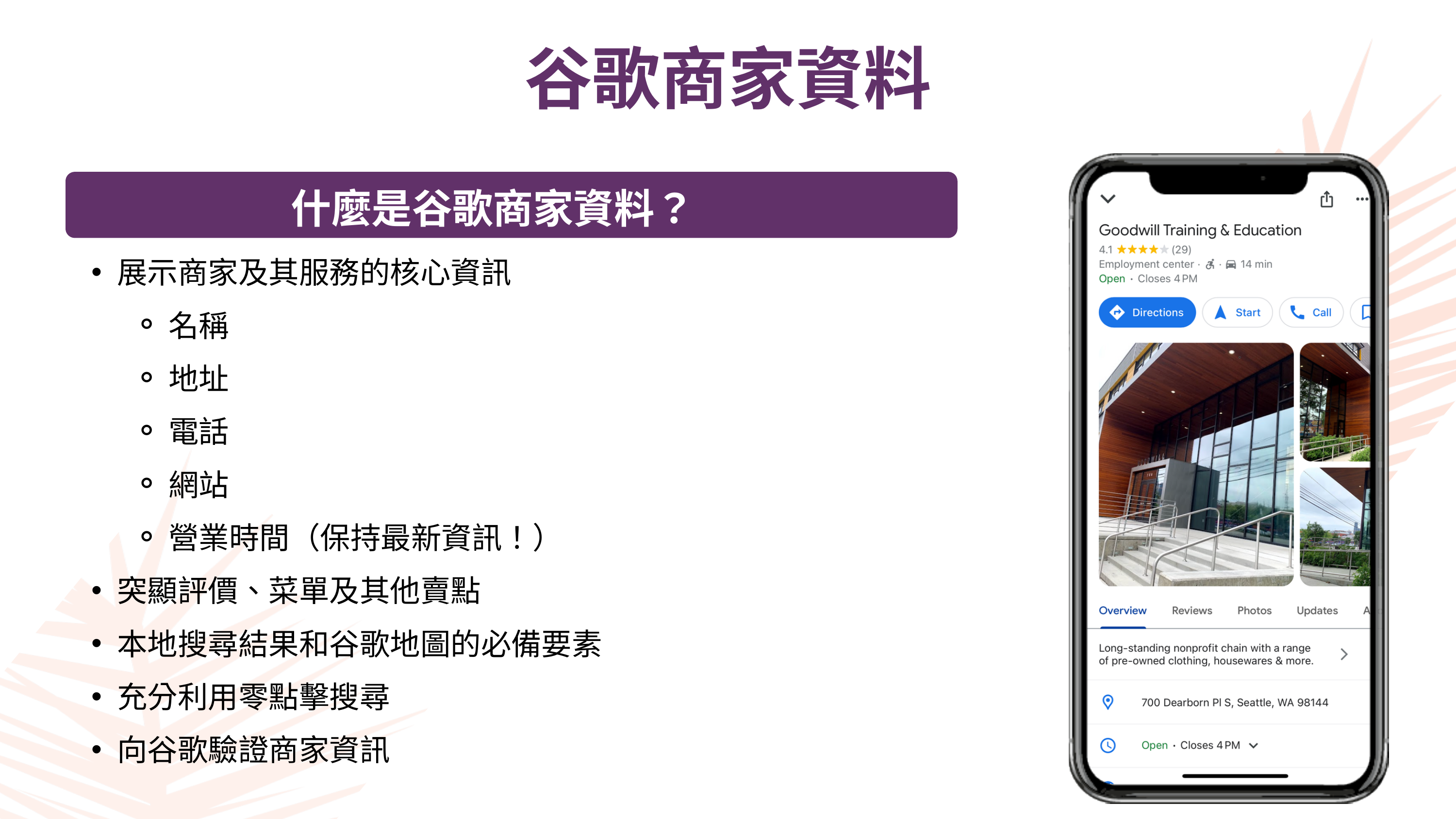

谷歌商家資料

什麼是谷歌商家資料？
展示商家及其服務的核心資訊
名稱
地址
電話
網站
營業時間（保持最新資訊！）
突顯評價、菜單及其他賣點
本地搜尋結果和谷歌地圖的必備要素
充分利用零點擊搜尋
向谷歌驗證商家資訊